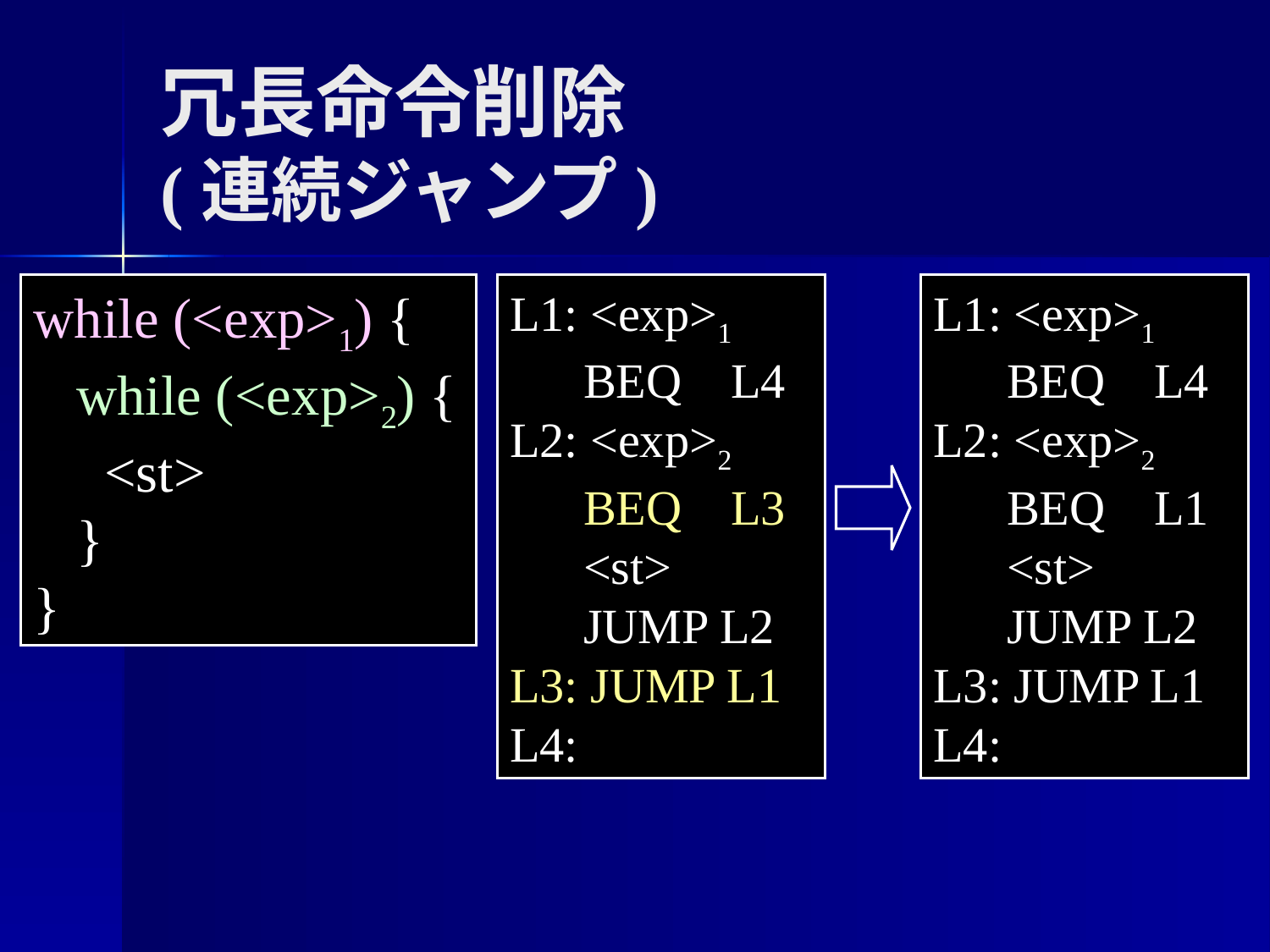

冗長命令削除
(連続ジャンプ)
while (<exp>1) {
   while (<exp>2) {
     <st>
   }
}
L1: <exp>1
      BEQ    L4
L2: <exp>2
      BEQ    L3
      <st>
      JUMP L2
L3: JUMP L1
L4:
L1: <exp>1
      BEQ    L4
L2: <exp>2
      BEQ    L3
      <st>
      JUMP L2
L3: JUMP L1
L4:
L1: <exp>1
      BEQ    L4
L2: <exp>2
      BEQ    L1
      <st>
      JUMP L2
L3: JUMP L1
L4: